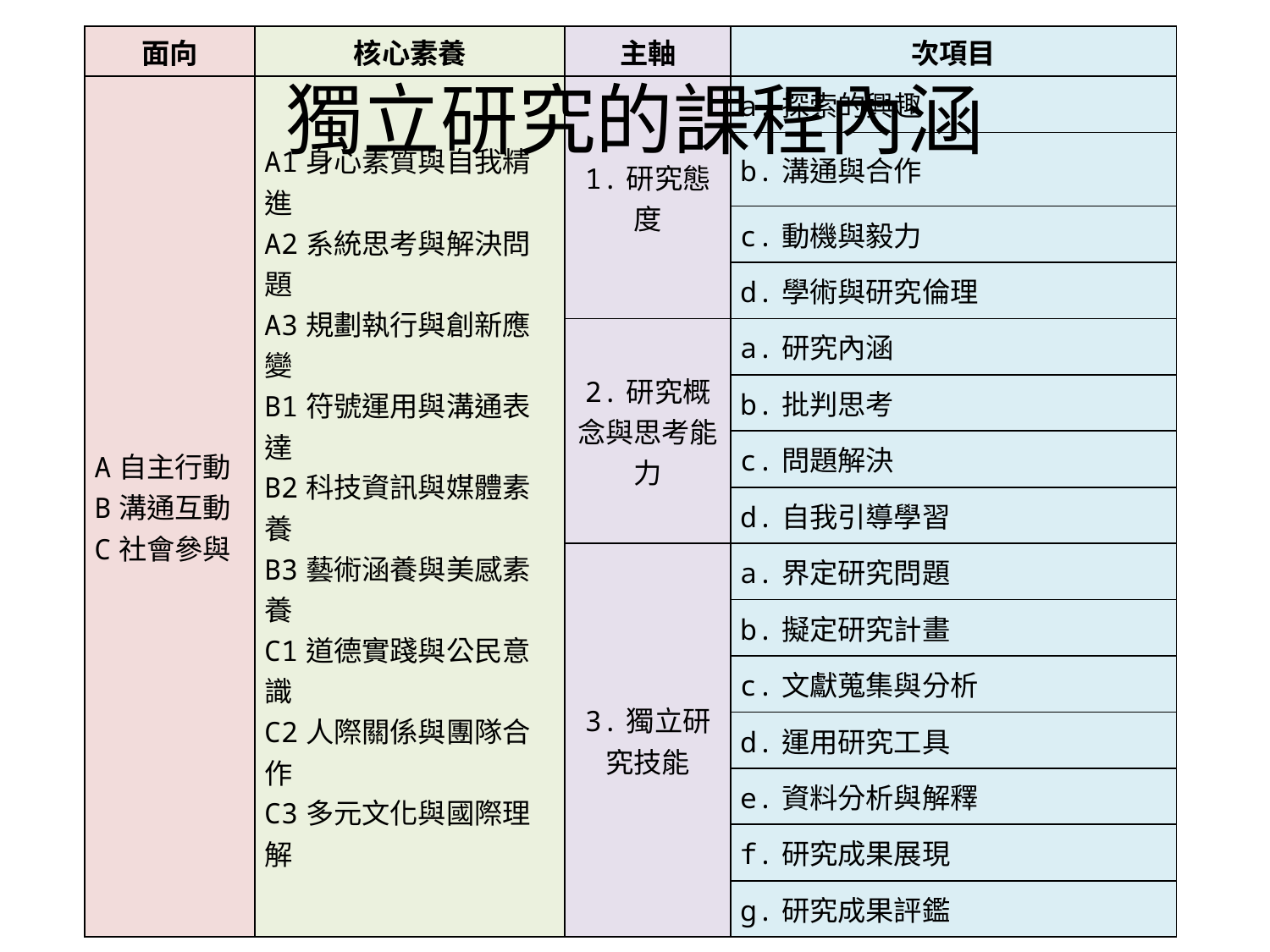

| 面向 | 核心素養 | 主軸 | 次項目 |
| --- | --- | --- | --- |
| A自主行動 B溝通互動 C社會參與 | A1身心素質與自我精進 A2系統思考與解決問題 A3規劃執行與創新應變 B1符號運用與溝通表達 B2科技資訊與媒體素養 B3藝術涵養與美感素養 C1道德實踐與公民意識 C2人際關係與團隊合作 C3多元文化與國際理解 | 1.研究態度 | a.探索的興趣 |
|  |  |  | b.溝通與合作 |
|  |  |  | c.動機與毅力 |
|  |  |  | d.學術與研究倫理 |
|  |  | 2.研究概念與思考能力 | a.研究內涵 |
|  |  |  | b.批判思考 |
|  |  |  | c.問題解決 |
|  |  |  | d.自我引導學習 |
|  |  | 3.獨立研究技能 | a.界定研究問題 |
|  |  |  | b.擬定研究計畫 |
|  |  |  | c.文獻蒐集與分析 |
|  |  |  | d.運用研究工具 |
|  |  |  | e.資料分析與解釋 |
|  |  |  | f.研究成果展現 |
|  |  |  | g.研究成果評鑑 |
# 獨立研究的課程內涵